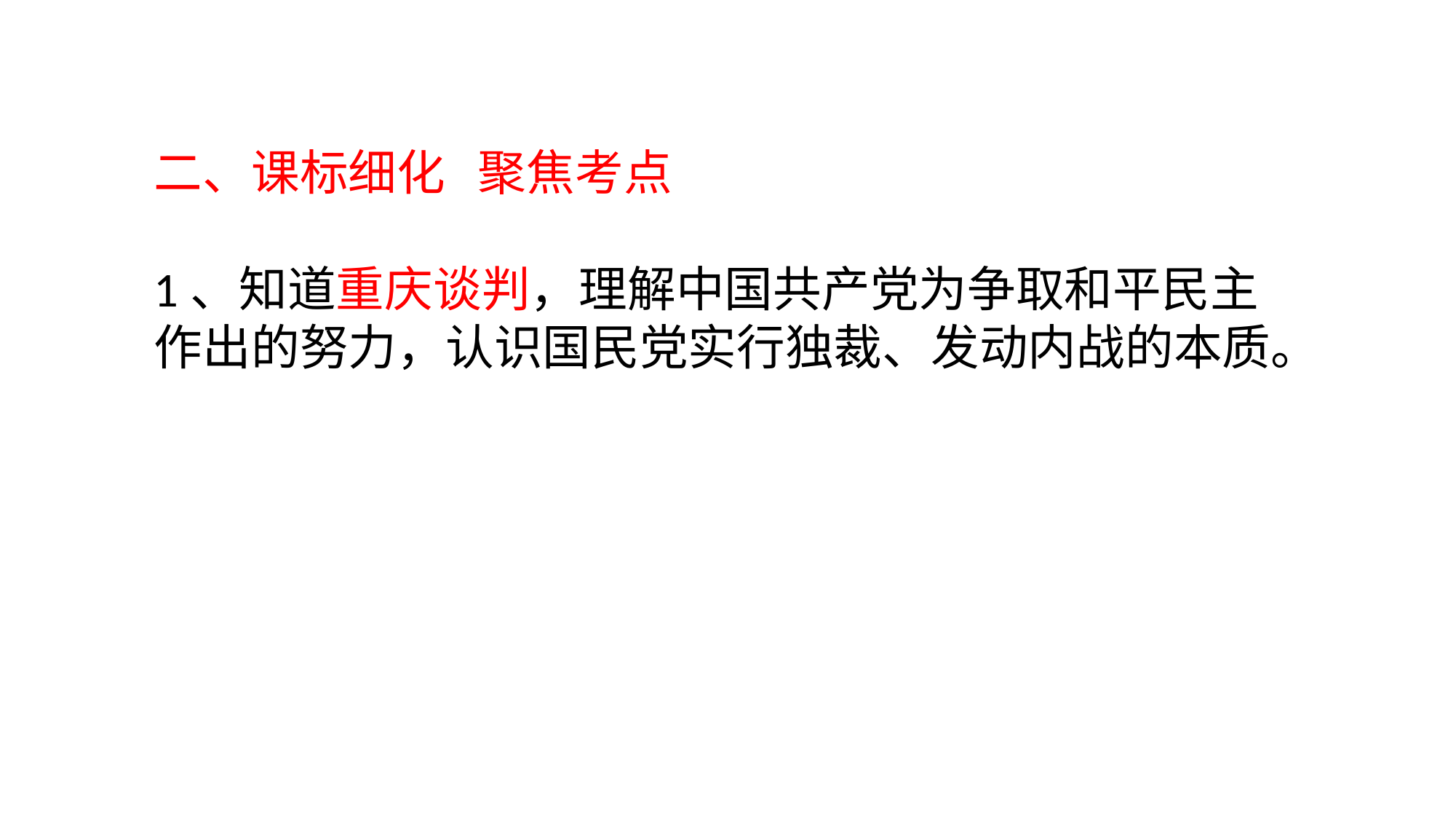

二、课标细化   聚焦考点

1、知道重庆谈判，理解中国共产党为争取和平民主作出的努力，认识国民党实行独裁、发动内战的本质。